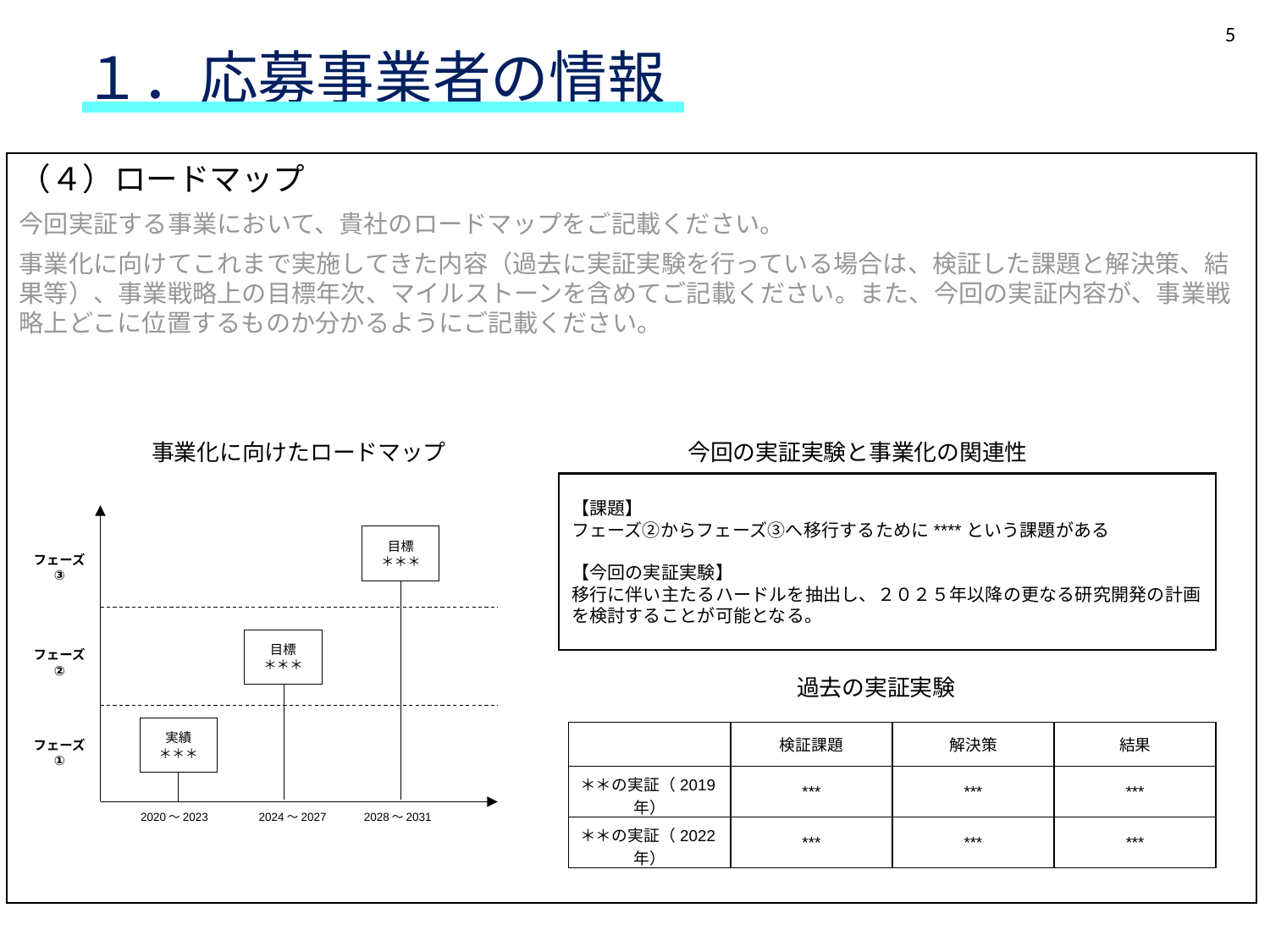

（４）ロードマップ
今回実証する事業において、貴社のロードマップをご記載ください。
事業化に向けてこれまで実施してきた内容（過去に実証実験を行っている場合は、検証した課題と解決策、結果等）、事業戦略上の目標年次、マイルストーンを含めてご記載ください。また、今回の実証内容が、事業戦略上どこに位置するものか分かるようにご記載ください。

事業化に向けたロードマップ
目標
＊＊＊
フェーズ
③
目標
＊＊＊
フェーズ
②
実績
＊＊＊
フェーズ
①
2020～2023
2024～2027
2028～2031
今回の実証実験と事業化の関連性
【課題】
フェーズ②からフェーズ③へ移行するために****という課題がある

【今回の実証実験】
移行に伴い主たるハードルを抽出し、２０２５年以降の更なる研究開発の計画を検討することが可能となる。
過去の実証実験
|  | 検証課題 | 解決策 | 結果 |
| --- | --- | --- | --- |
| ＊＊の実証（2019年） | \*\*\* | \*\*\* | \*\*\* |
| ＊＊の実証（2022年） | \*\*\* | \*\*\* | \*\*\* |